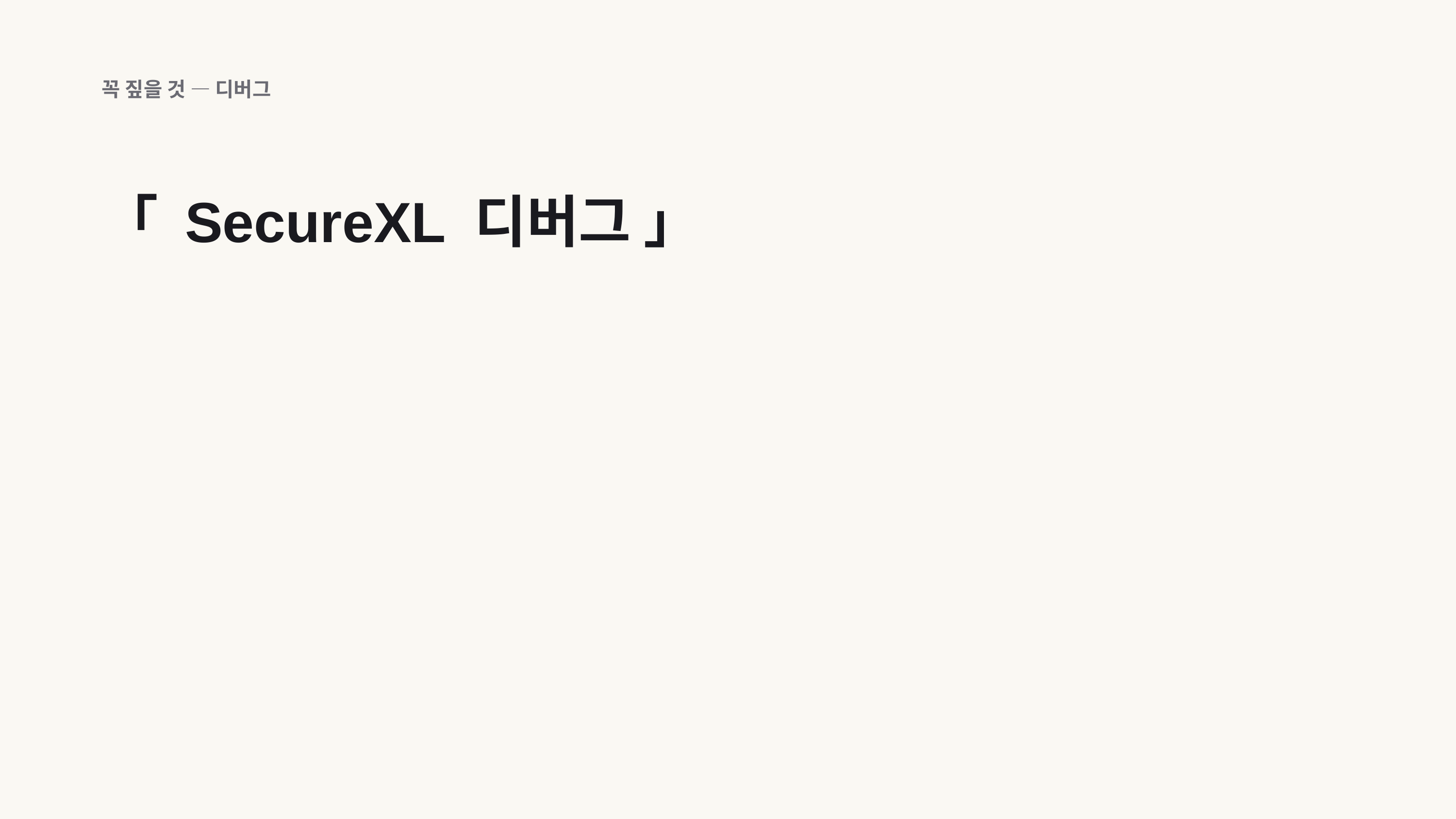

꼭 짚을 것 — 디버그
「 SecureXL 디버그 」